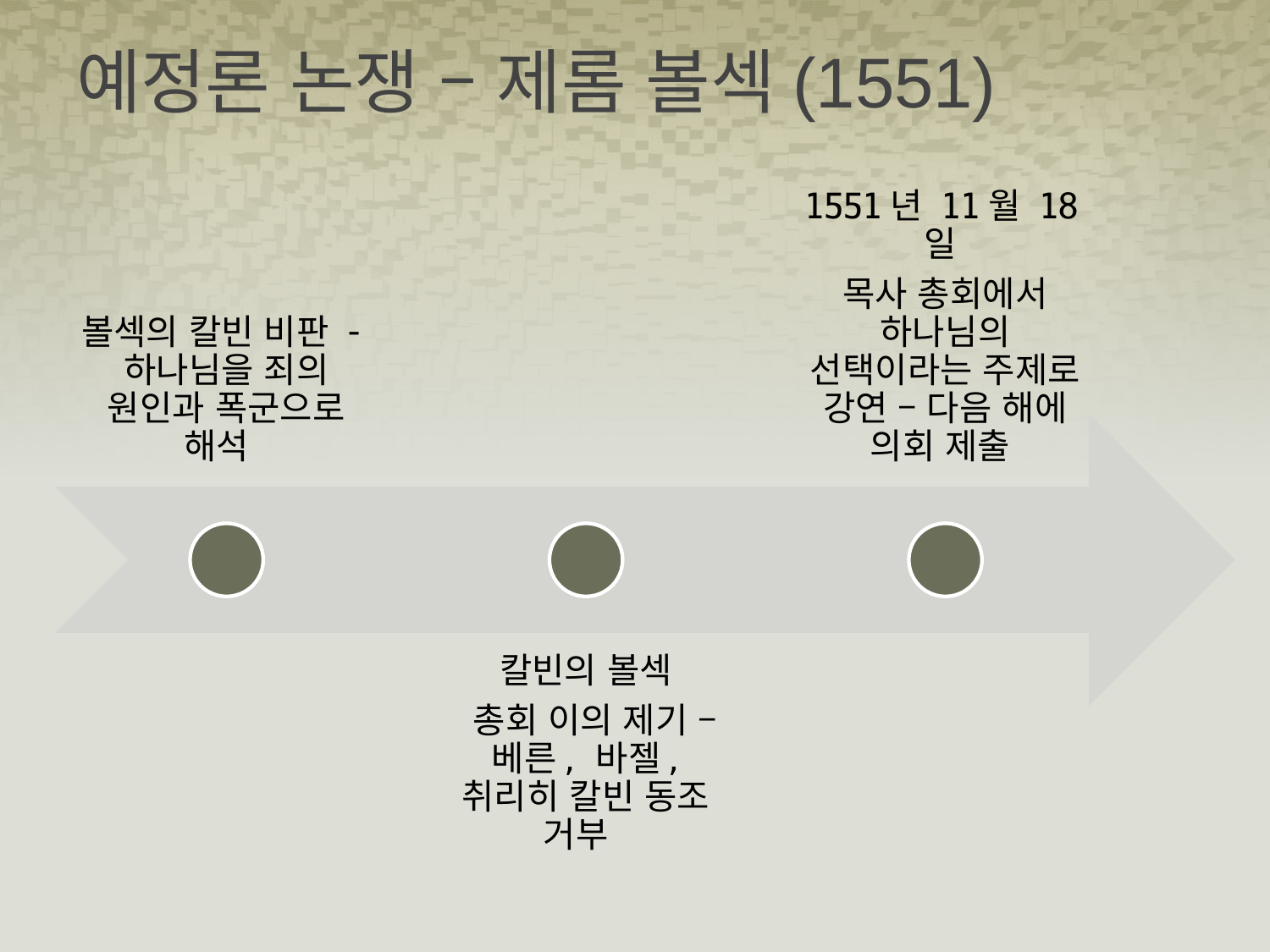

# 예정론 논쟁 – 제롬 볼섹(1551)
볼섹의 칼빈 비판 -  하나님을 죄의 원인과 폭군으로 해석
1551년 11월 18일
목사 총회에서 하나님의 선택이라는 주제로 강연 – 다음 해에 의회 제출

칼빈의 볼섹
 총회 이의 제기 – 베른, 바젤, 취리히 칼빈 동조 거부